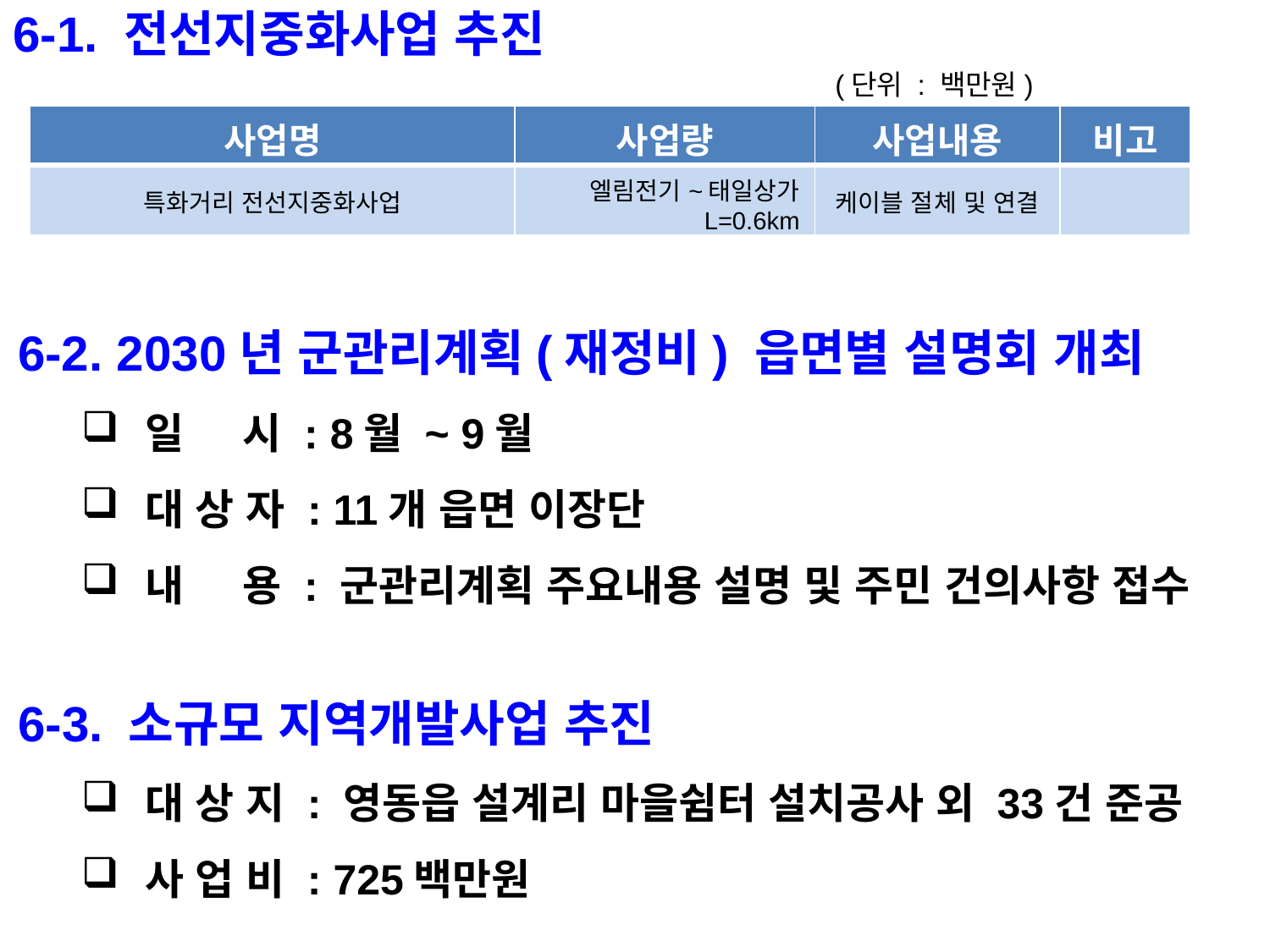

6-1. 전선지중화사업 추진
                                                                                                         (단위 : 백만원)
| 사업명 | 사업량 | 사업내용 | 비고 |
| --- | --- | --- | --- |
| 특화거리 전선지중화사업 | 엘림전기~태일상가 L=0.6km | 케이블 절체 및 연결 |  |
6-2. 2030년 군관리계획(재정비) 읍면별 설명회 개최
일     시 : 8월 ~ 9월
대 상 자 : 11개 읍면 이장단
내     용 : 군관리계획 주요내용 설명 및 주민 건의사항 접수
6-3. 소규모 지역개발사업 추진
대 상 지 : 영동읍 설계리 마을쉼터 설치공사 외 33건 준공
사 업 비 : 725백만원